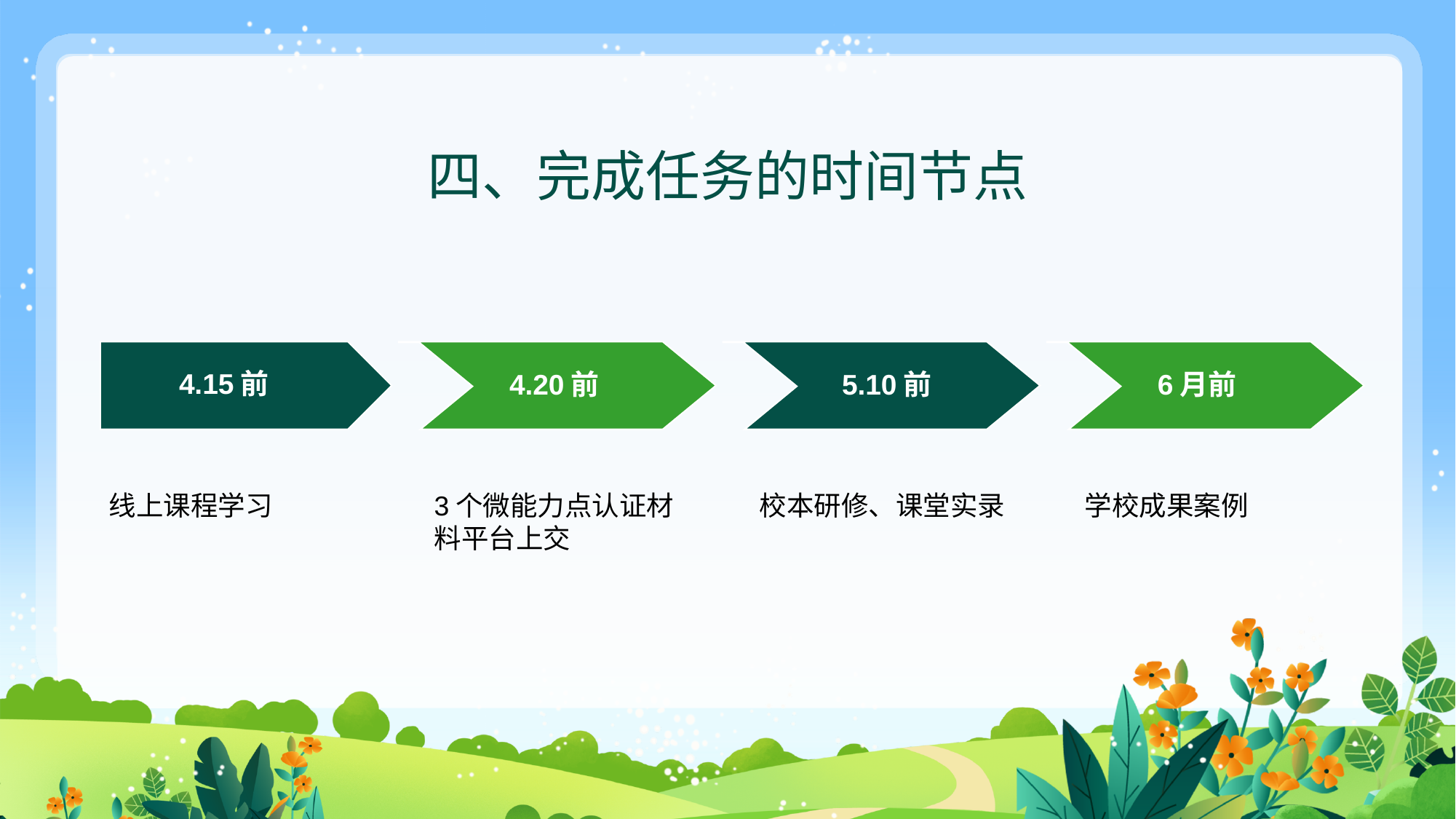

四、完成任务的时间节点

  4.20前

  4.15前

  5.10前

  6月前
线上课程学习
3个微能力点认证材料平台上交
校本研修、课堂实录
学校成果案例